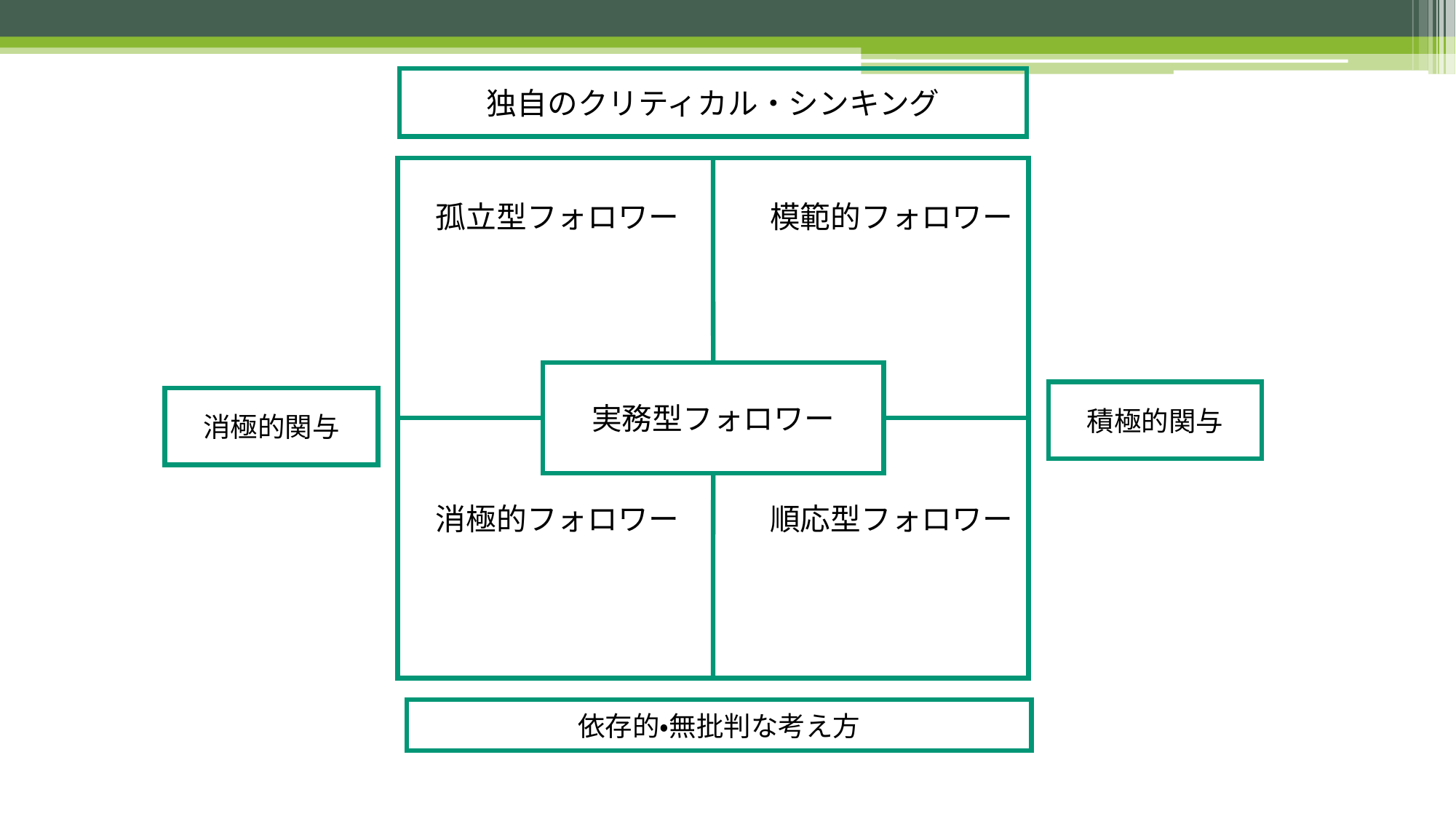

独自のクリティカル・シンキング

　孤立型フォロワー　　　模範的フォロワー

　消極的フォロワー　　　順応型フォロワー

実務型フォロワー
積極的関与
消極的関与
依存的・無批判な考え方